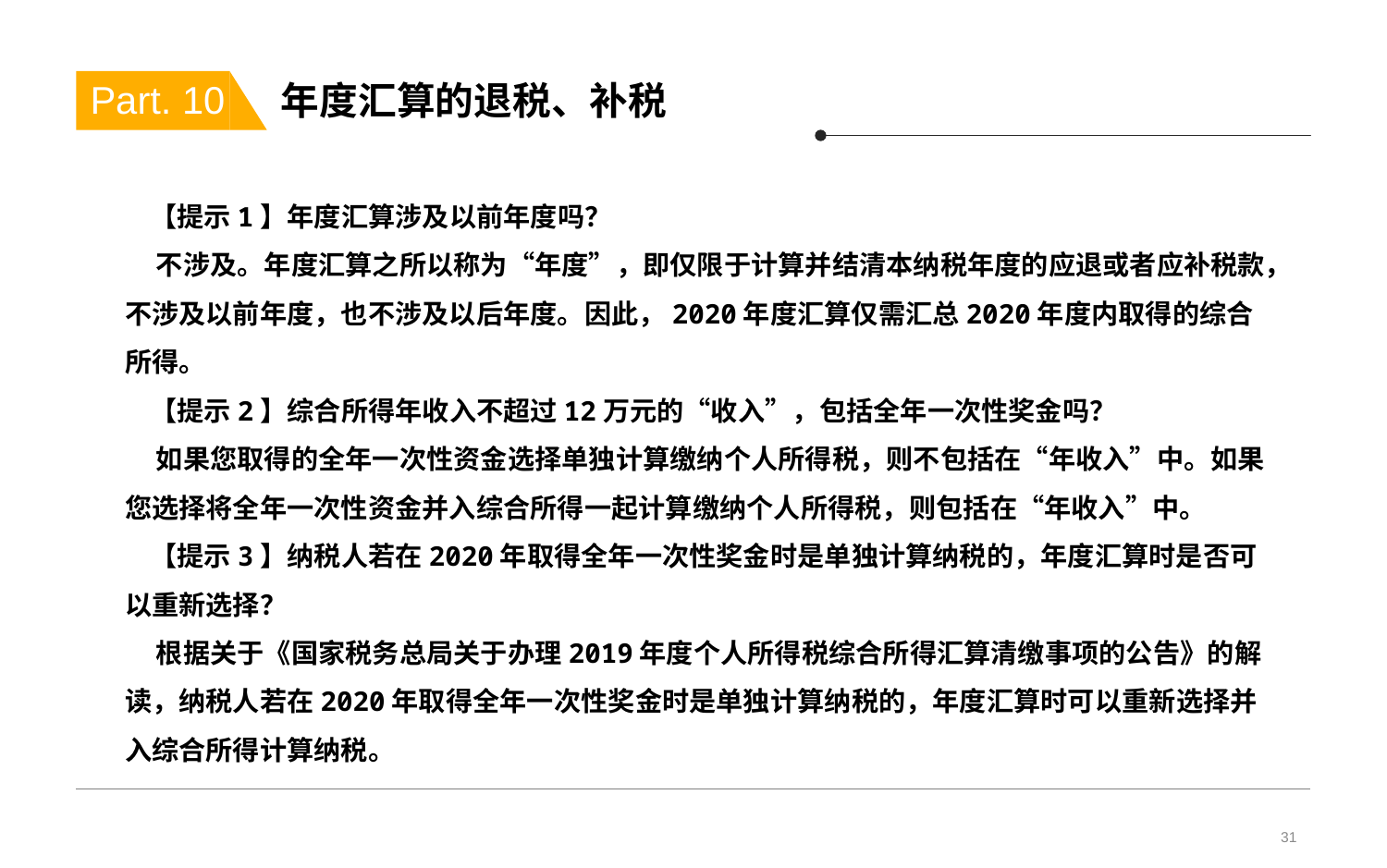

# 年度汇算的退税、补税
Part. 10
   【提示1】年度汇算涉及以前年度吗？
    不涉及。年度汇算之所以称为“年度”，即仅限于计算并结清本纳税年度的应退或者应补税款，不涉及以前年度，也不涉及以后年度。因此，2020年度汇算仅需汇总2020年度内取得的综合所得。
   【提示2】综合所得年收入不超过12万元的“收入”，包括全年一次性奖金吗？
    如果您取得的全年一次性资金选择单独计算缴纳个人所得税，则不包括在“年收入”中。如果您选择将全年一次性资金并入综合所得一起计算缴纳个人所得税，则包括在“年收入”中。
   【提示3】纳税人若在2020年取得全年一次性奖金时是单独计算纳税的，年度汇算时是否可以重新选择？
    根据关于《国家税务总局关于办理2019年度个人所得税综合所得汇算清缴事项的公告》的解读，纳税人若在2020年取得全年一次性奖金时是单独计算纳税的，年度汇算时可以重新选择并入综合所得计算纳税。
31